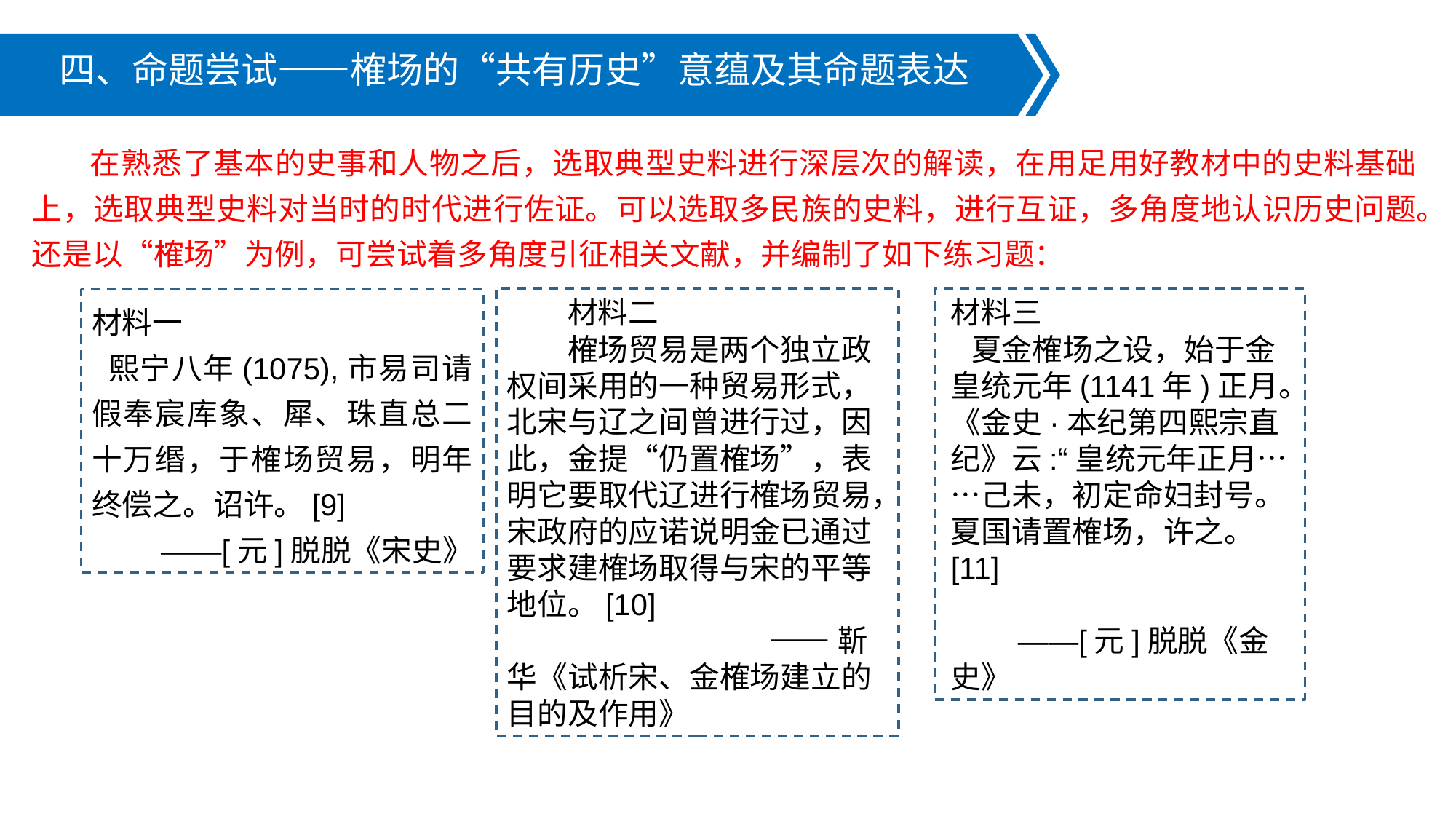

四、命题尝试——榷场的“共有历史”意蕴及其命题表达

       在熟悉了基本的史事和人物之后，选取典型史料进行深层次的解读，在用足用好教材中的史料基础上，选取典型史料对当时的时代进行佐证。可以选取多民族的史料，进行互证，多角度地认识历史问题。还是以“榷场”为例，可尝试着多角度引征相关文献，并编制了如下练习题：

材料二
榷场贸易是两个独立政权间采用的一种贸易形式，北宋与辽之间曾进行过，因此，金提“仍置榷场”，表明它要取代辽进行榷场贸易，宋政府的应诺说明金已通过要求建榷场取得与宋的平等地位。[10]
                              ——靳华《试析宋、金榷场建立的目的及作用》
材料三
  夏金榷场之设，始于金皇统元年(1141年)正月。《金史·本纪第四熙宗直纪》云:“皇统元年正月……己未，初定命妇封号。夏国请置榷场，许之。[11]
                                                  ——[元]脱脱《金史》
材料一
 熙宁八年(1075),市易司请假奉宸库象、犀、珠直总二十万缗，于榷场贸易，明年终偿之。诏许。[9]
 ——[元]脱脱《宋史》